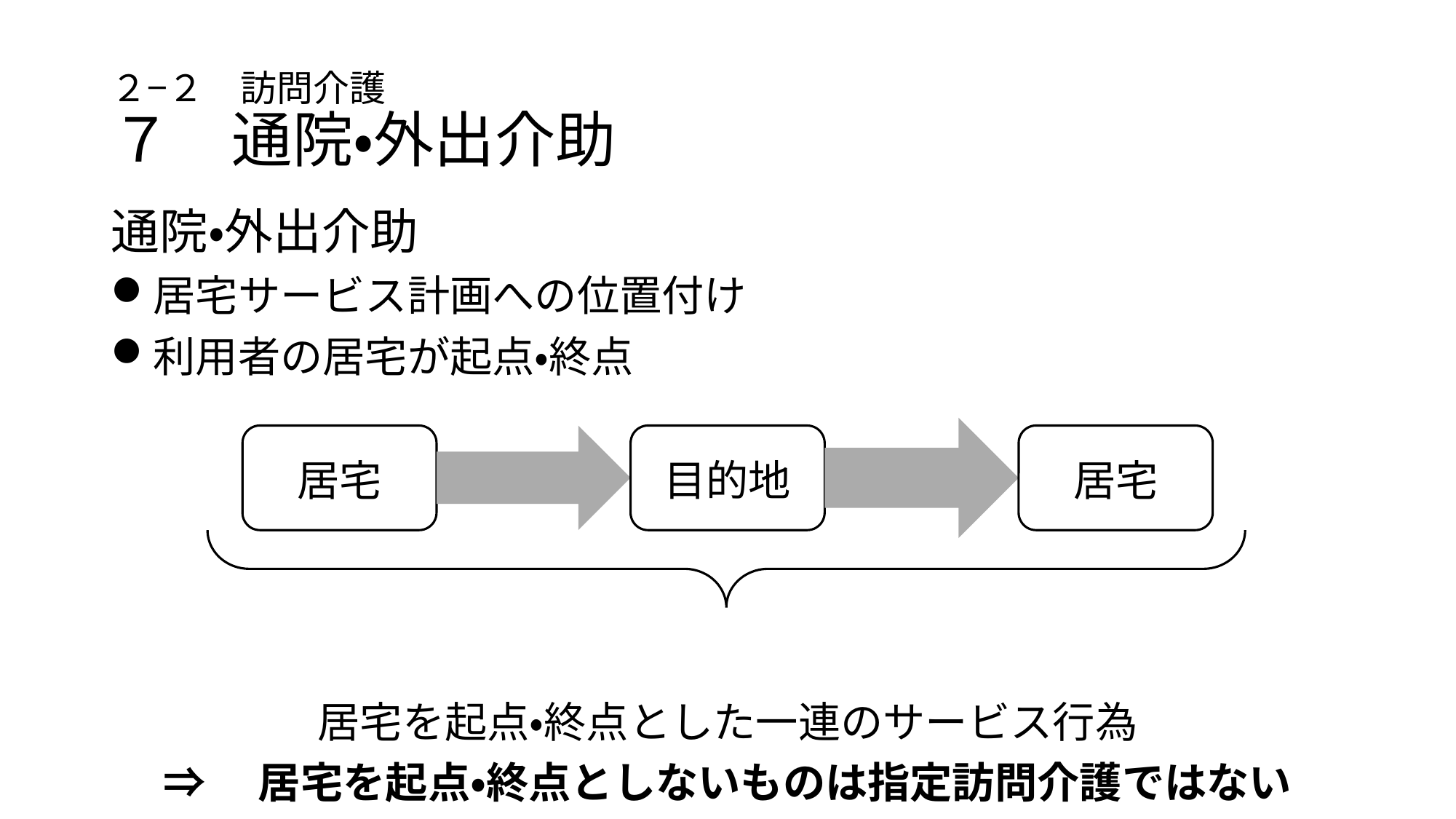

# ２−２　訪問介護 ７　通院・外出介助

通院・外出介助
居宅サービス計画への位置付け
利用者の居宅が起点・終点

居宅を起点・終点とした一連のサービス行為
⇒　居宅を起点・終点としないものは指定訪問介護ではない
居宅
目的地
居宅